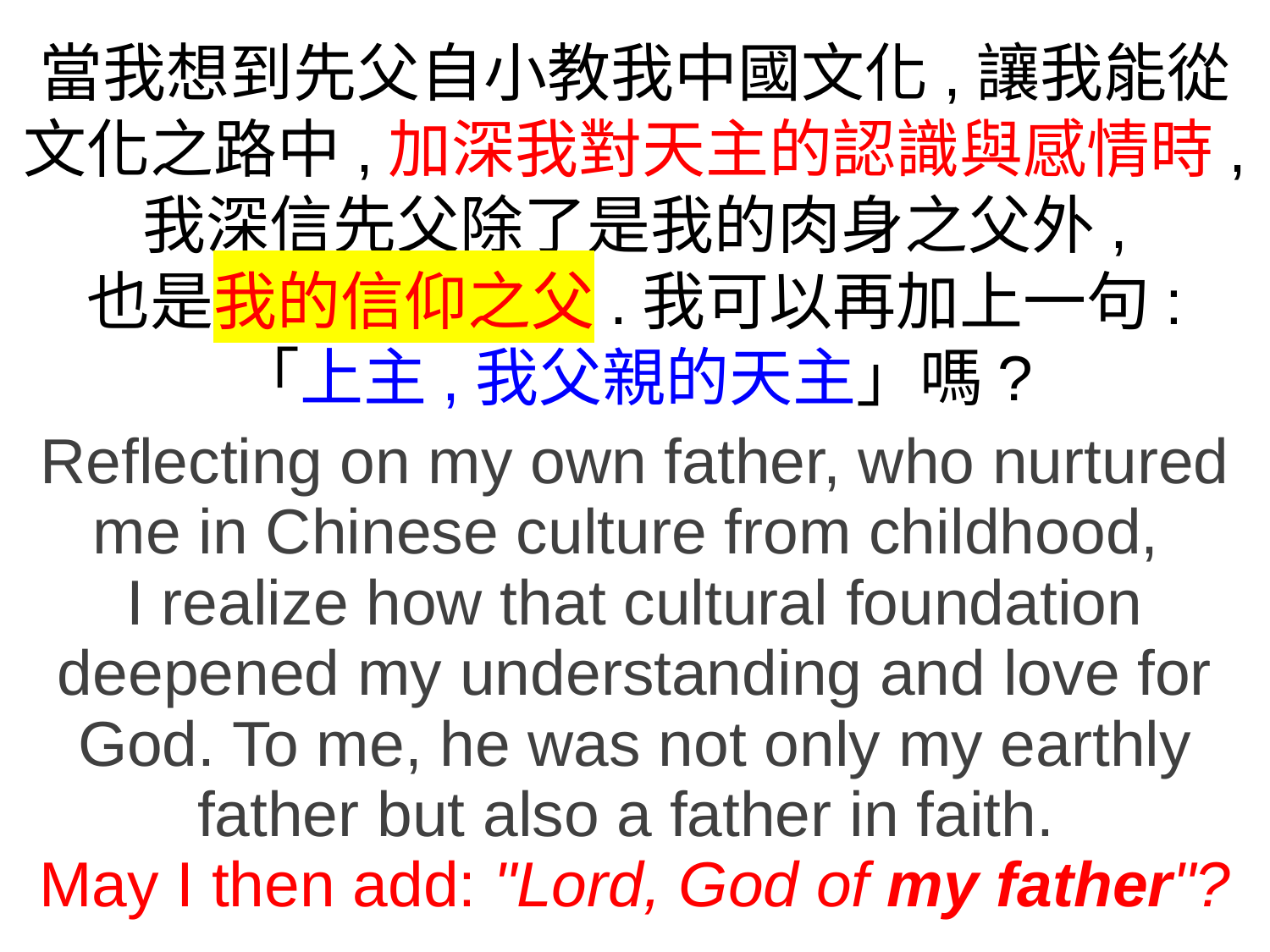

當我想到先父自小教我中國文化,讓我能從文化之路中,加深我對天主的認識與感情時,
我深信先父除了是我的肉身之父外,
也是我的信仰之父.我可以再加上一句:
「上主,我父親的天主」嗎?
Reflecting on my own father, who nurtured me in Chinese culture from childhood,
I realize how that cultural foundation deepened my understanding and love for God. To me, he was not only my earthly father but also a father in faith.
May I then add: "Lord, God of my father"?